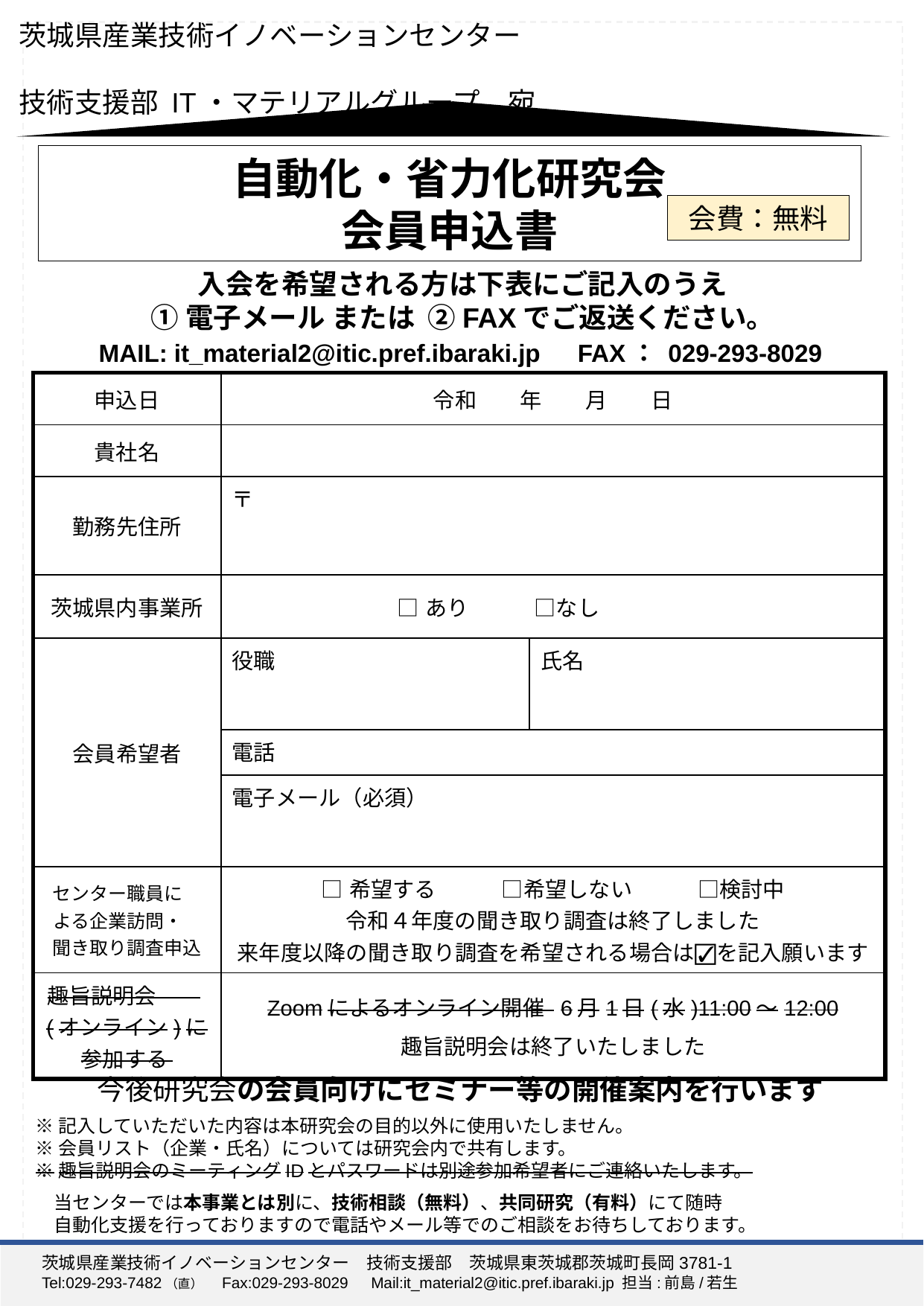

茨城県産業技術イノベーションセンター
技術支援部 IT・マテリアルグループ　宛

自動化・省力化研究会
会員申込書
会費：無料
入会を希望される方は下表にご記入のうえ
①電子メール または  ②FAXでご返送ください。
MAIL: it_material2@itic.pref.ibaraki.jp　FAX： 029-293-8029
| 申込日 | 令和　　年　　月　　日 |  |
| --- | --- | --- |
| 貴社名 |  |  |
| 勤務先住所 | 〒 |  |
| 茨城県内事業所 | □あり　　　□なし |  |
| 会員希望者 | 役職 | 氏名 |
|  | 電話 |  |
|  | 電子メール（必須） |  |
| センター職員に　よる企業訪問・　聞き取り調査申込 | □希望する　　　□希望しない　　　□検討中 令和４年度の聞き取り調査は終了しました 来年度以降の聞き取り調査を希望される場合は☑を記入願います |  |
| 趣旨説明会　　(オンライン)に参加する | Zoomによるオンライン開催 6月1日(水)11:00～12:00 趣旨説明会は終了いたしました |  |
今後研究会の会員向けにセミナー等の開催案内を行います
※記入していただいた内容は本研究会の目的以外に使用いたしません。
※会員リスト（企業・氏名）については研究会内で共有します。
※趣旨説明会のミーティングIDとパスワードは別途参加希望者にご連絡いたします。

　当センターでは本事業とは別に、技術相談（無料）、共同研究（有料）にて随時
　自動化支援を行っておりますので電話やメール等でのご相談をお待ちしております。

茨城県産業技術イノベーションセンター　技術支援部　茨城県東茨城郡茨城町長岡3781-1
Tel:029-293-7482（直）　Fax:029-293-8029　Mail:it_material2@itic.pref.ibaraki.jp 担当:前島/若生